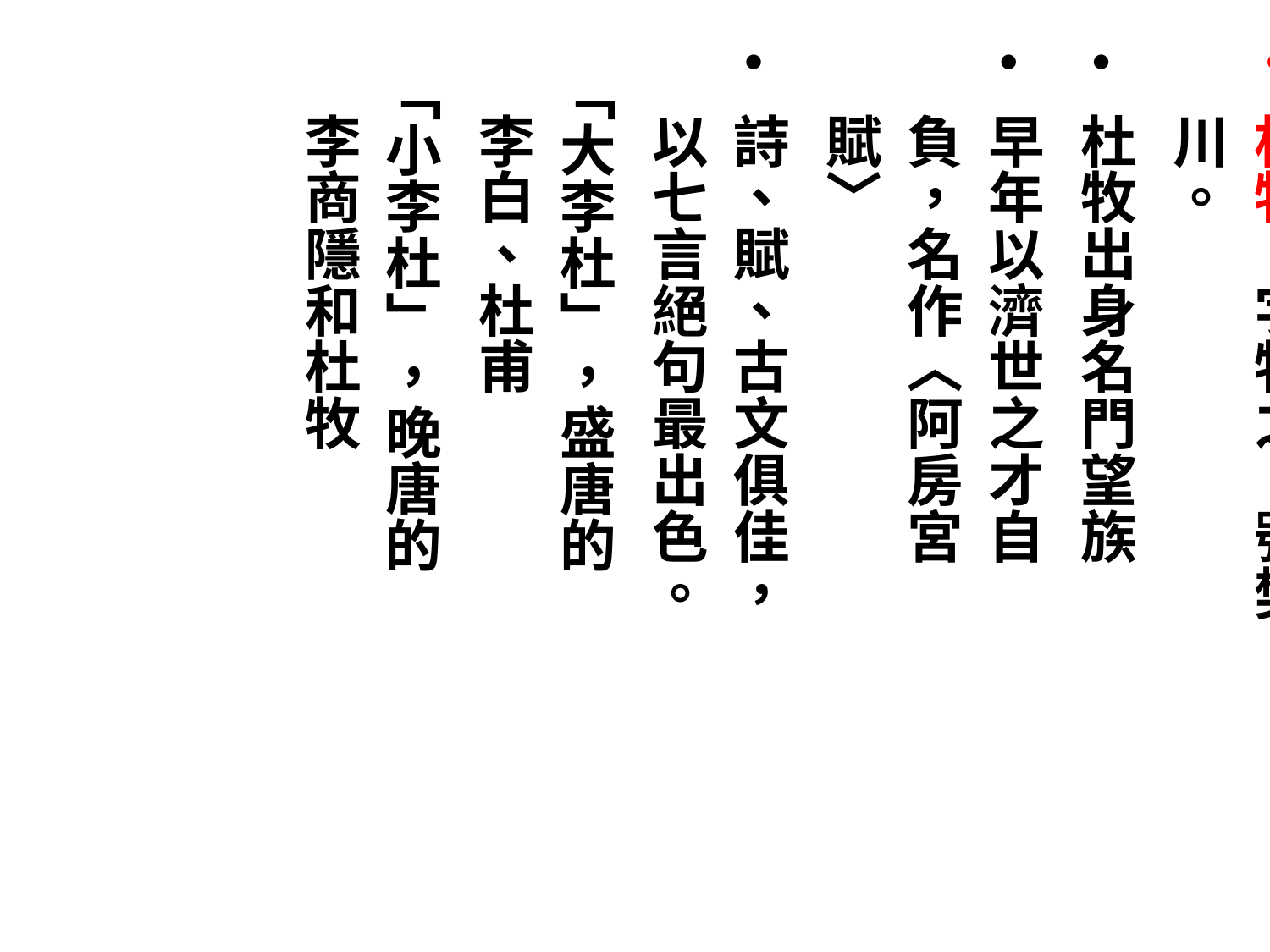

杜牧，字牧之，號樊川。
杜牧出身名門望族
早年以濟世之才自負，名作〈阿房宮賦〉
詩、賦、古文俱佳，以七言絕句最出色。
「大李杜」，盛唐的李白、杜甫
「小李杜」，晚唐的李商隱和杜牧